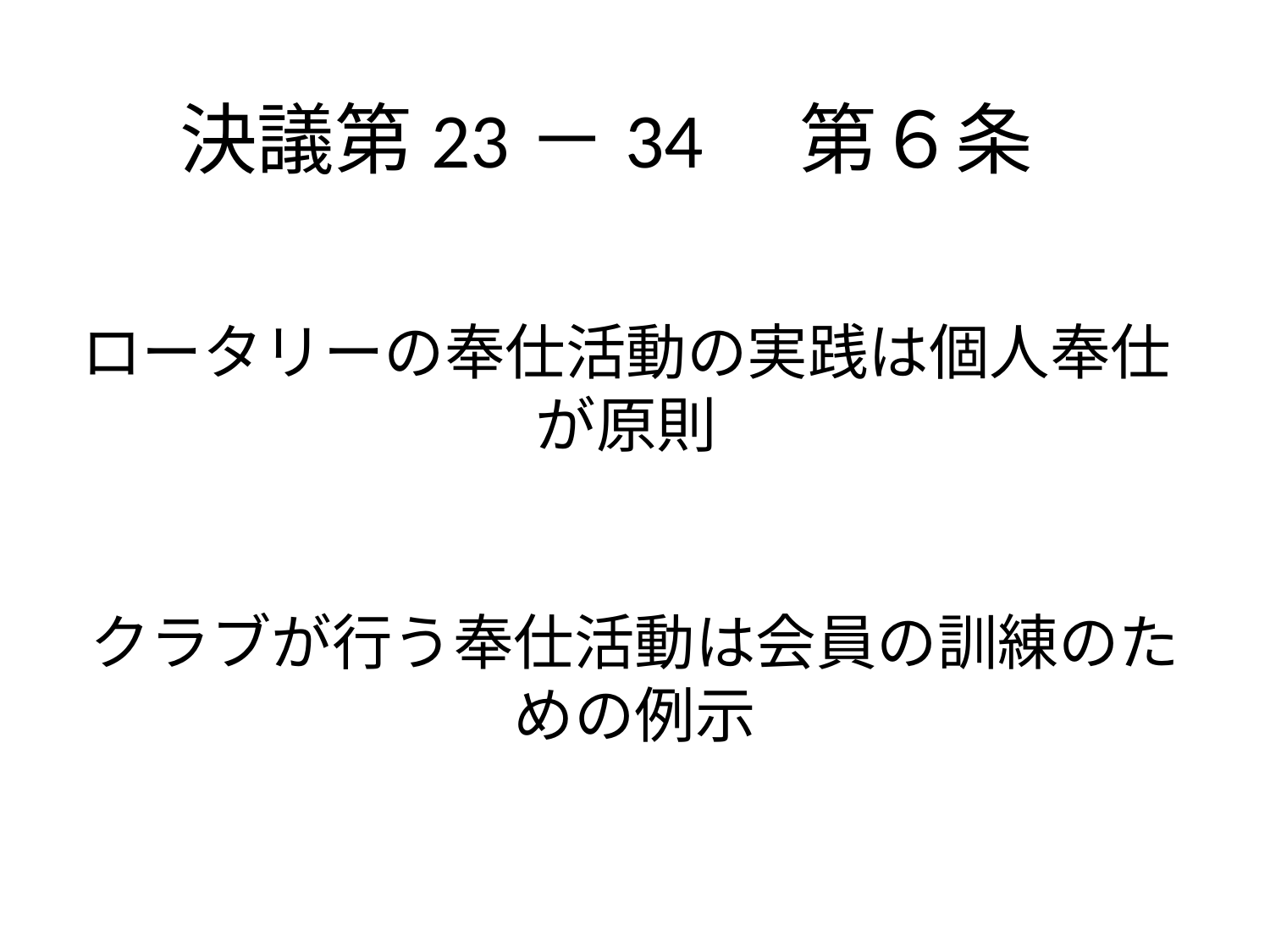

決議第23－34　第６条
# ロータリーの奉仕活動の実践は個人奉仕が原則
クラブが行う奉仕活動は会員の訓練のための例示